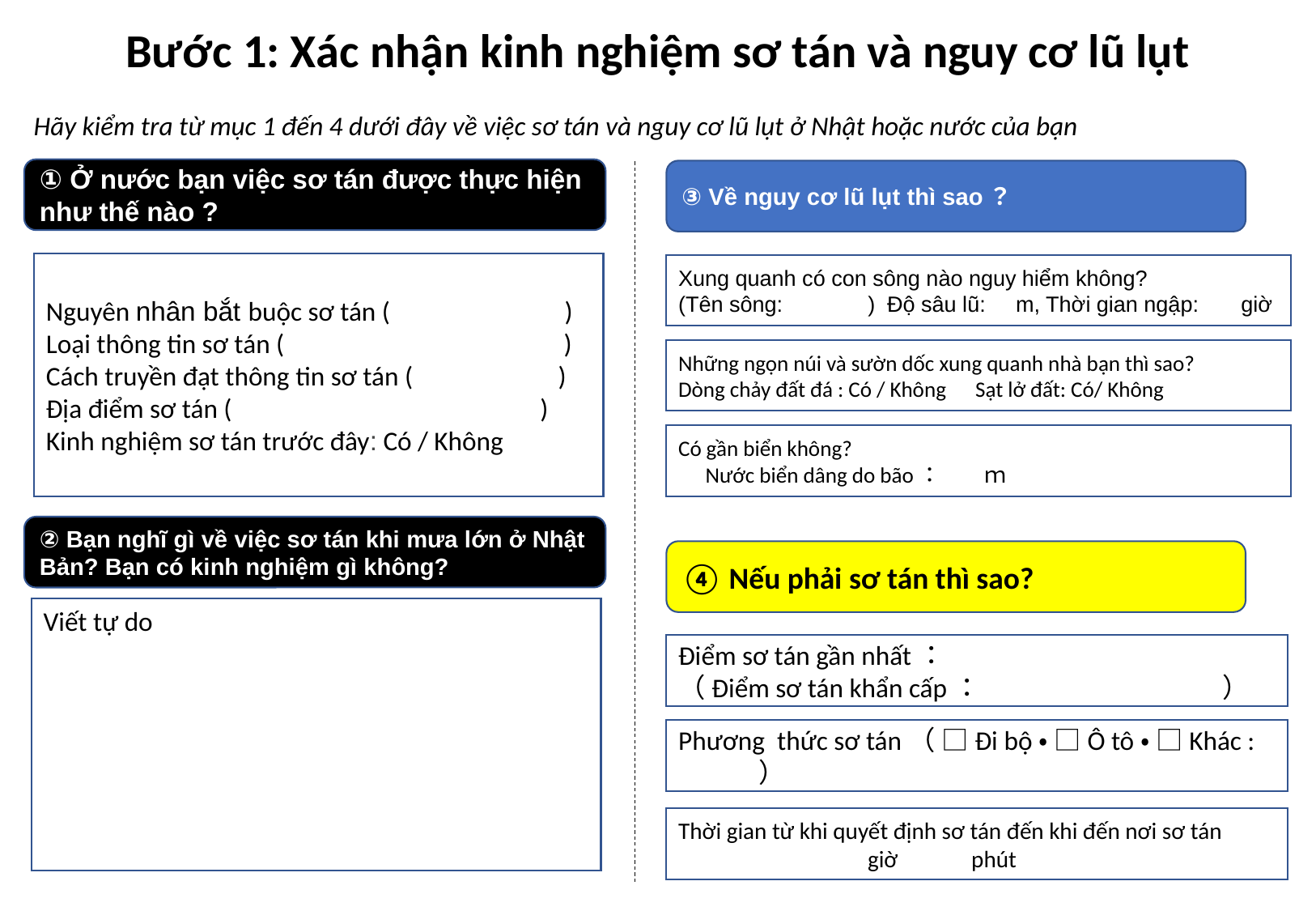

Bước 1: Xác nhận kinh nghiệm sơ tán và nguy cơ lũ lụt
Hãy kiểm tra từ mục 1 đến 4 dưới đây về việc sơ tán và nguy cơ lũ lụt ở Nhật hoặc nước của bạn
① Ở nước bạn việc sơ tán được thực hiện như thế nào ?
③ Về nguy cơ lũ lụt thì sao？
Nguyên nhân bắt buộc sơ tán (　　　　　　)
Loại thông tin sơ tán (　　　　　　　　   　 )
Cách truyền đạt thông tin sơ tán (　　　  　  )
Địa điểm sơ tán (　　　　　　                      )
Kinh nghiệm sơ tán trước đây: Có / Không
Xung quanh có con sông nào nguy hiểm không?
(Tên sông:              )  Độ sâu lũ:     m, Thời gian ngập:       giờ
Những ngọn núi và sườn dốc xung quanh nhà bạn thì sao?
Dòng chảy đất đá : Có / Không      Sạt lở đất: Có/ Không
Có gần biển không?
　Nước biển dâng do bão：　　ｍ
② Bạn nghĩ gì về việc sơ tán khi mưa lớn ở Nhật Bản? Bạn có kinh nghiệm gì không?
④ Nếu phải sơ tán thì sao?
Viết tự do
Điểm sơ tán gần nhất：
（Điểm sơ tán khẩn cấp：　　　　　　　　　）
Phương  thức sơ tán（ □Đi bộ・ □Ô tô・ □Khác : 　　　）
Thời gian từ khi quyết định sơ tán đến khi đến nơi sơ tán
                                    giờ              phút